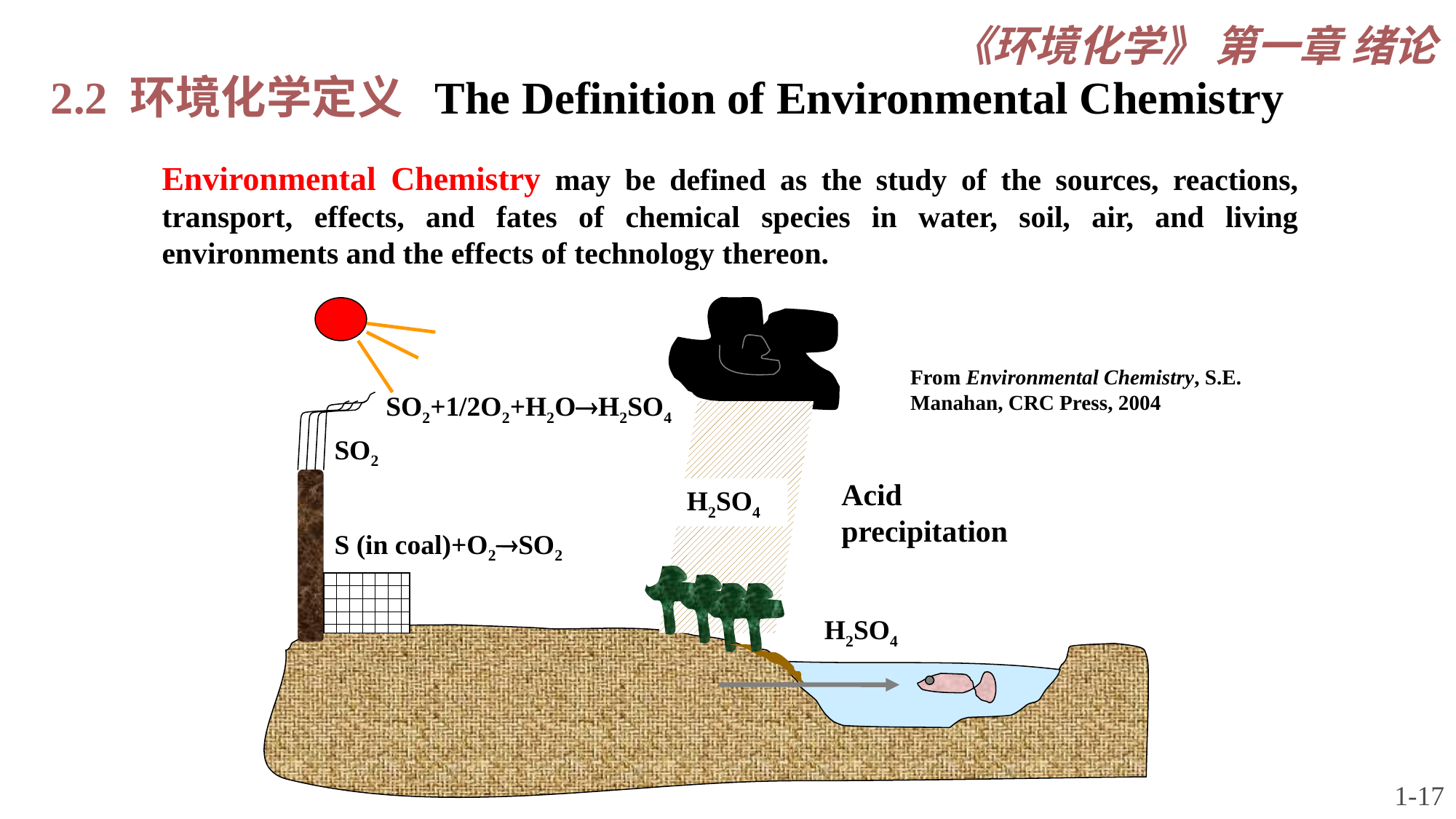

2.2 环境化学定义  The Definition of Environmental Chemistry
《环境化学》 第一章 绪论
Environmental Chemistry may be defined as the study of the sources, reactions, transport, effects, and fates of chemical species in water, soil, air, and living environments and the effects of technology thereon.

From Environmental Chemistry, S.E. Manahan, CRC Press, 2004
SO2+1/2O2+H2O→H2SO4

SO2

Acid precipitation
H2SO4
S (in coal)+O2→SO2

H2SO4

1-17